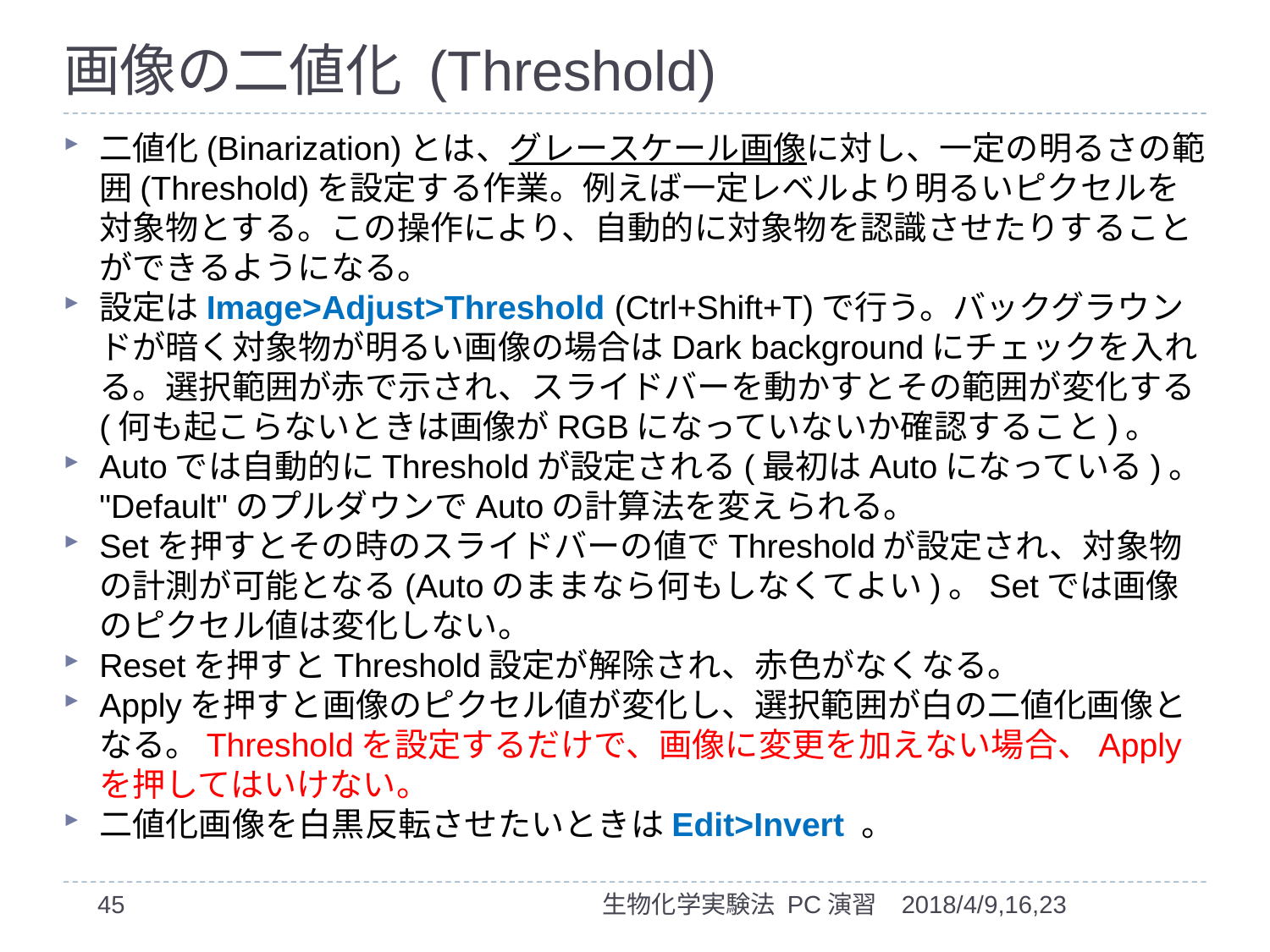

# 画像の二値化 (Threshold)
二値化(Binarization)とは、グレースケール画像に対し、一定の明るさの範囲(Threshold)を設定する作業。例えば一定レベルより明るいピクセルを対象物とする。この操作により、自動的に対象物を認識させたりすることができるようになる。
設定はImage>Adjust>Threshold (Ctrl+Shift+T)で行う。バックグラウンドが暗く対象物が明るい画像の場合はDark backgroundにチェックを入れる。選択範囲が赤で示され、スライドバーを動かすとその範囲が変化する(何も起こらないときは画像がRGBになっていないか確認すること)。
Autoでは自動的にThresholdが設定される(最初はAutoになっている)。"Default"のプルダウンでAutoの計算法を変えられる。
Setを押すとその時のスライドバーの値でThresholdが設定され、対象物の計測が可能となる(Autoのままなら何もしなくてよい)。Setでは画像のピクセル値は変化しない。
Resetを押すとThreshold設定が解除され、赤色がなくなる。
Applyを押すと画像のピクセル値が変化し、選択範囲が白の二値化画像となる。Thresholdを設定するだけで、画像に変更を加えない場合、Applyを押してはいけない。
二値化画像を白黒反転させたいときはEdit>Invert 。
45
生物化学実験法 PC演習
2018/4/9,16,23